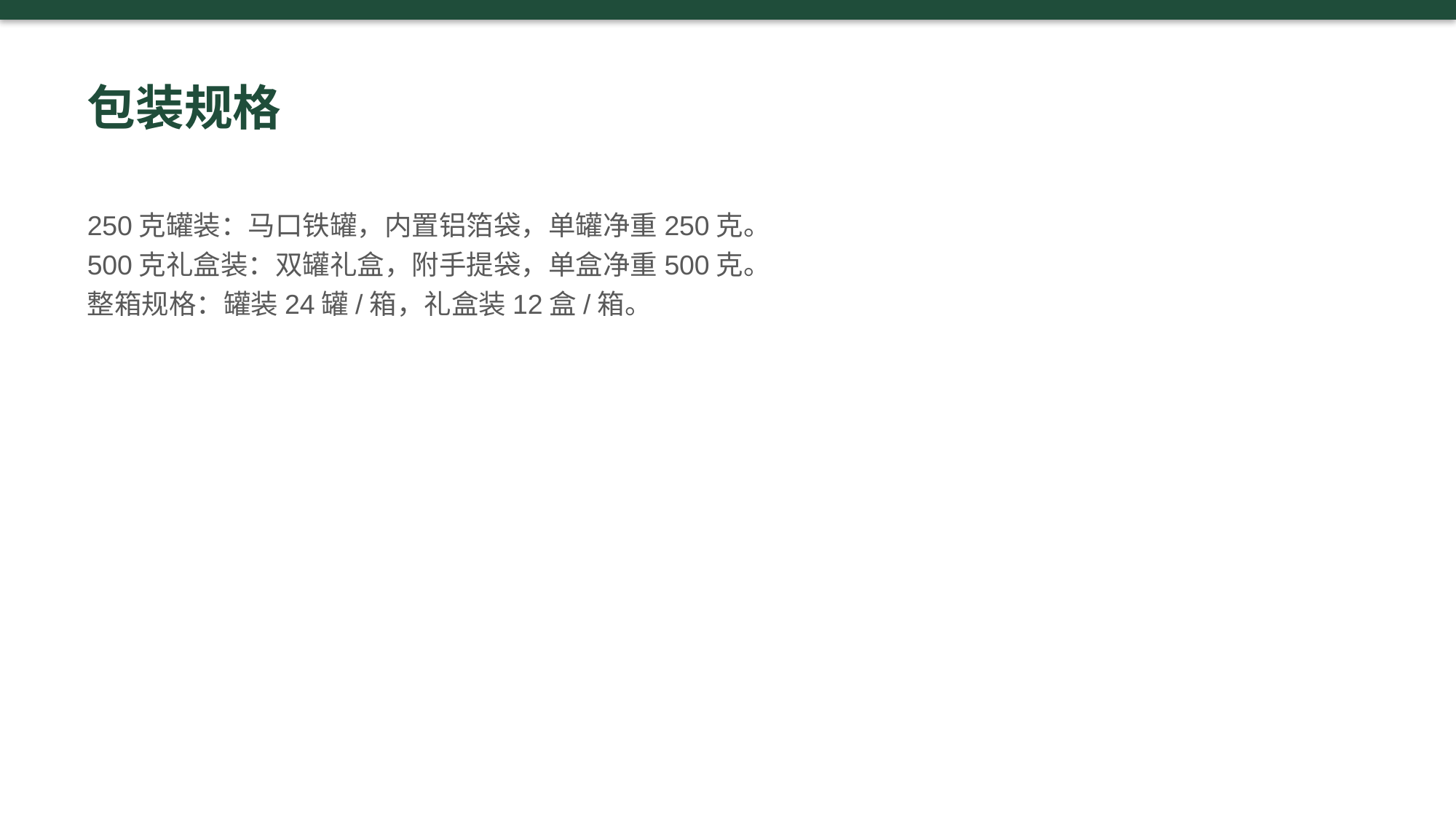

包装规格
250克罐装：马口铁罐，内置铝箔袋，单罐净重250克。
500克礼盒装：双罐礼盒，附手提袋，单盒净重500克。
整箱规格：罐装24罐/箱，礼盒装12盒/箱。